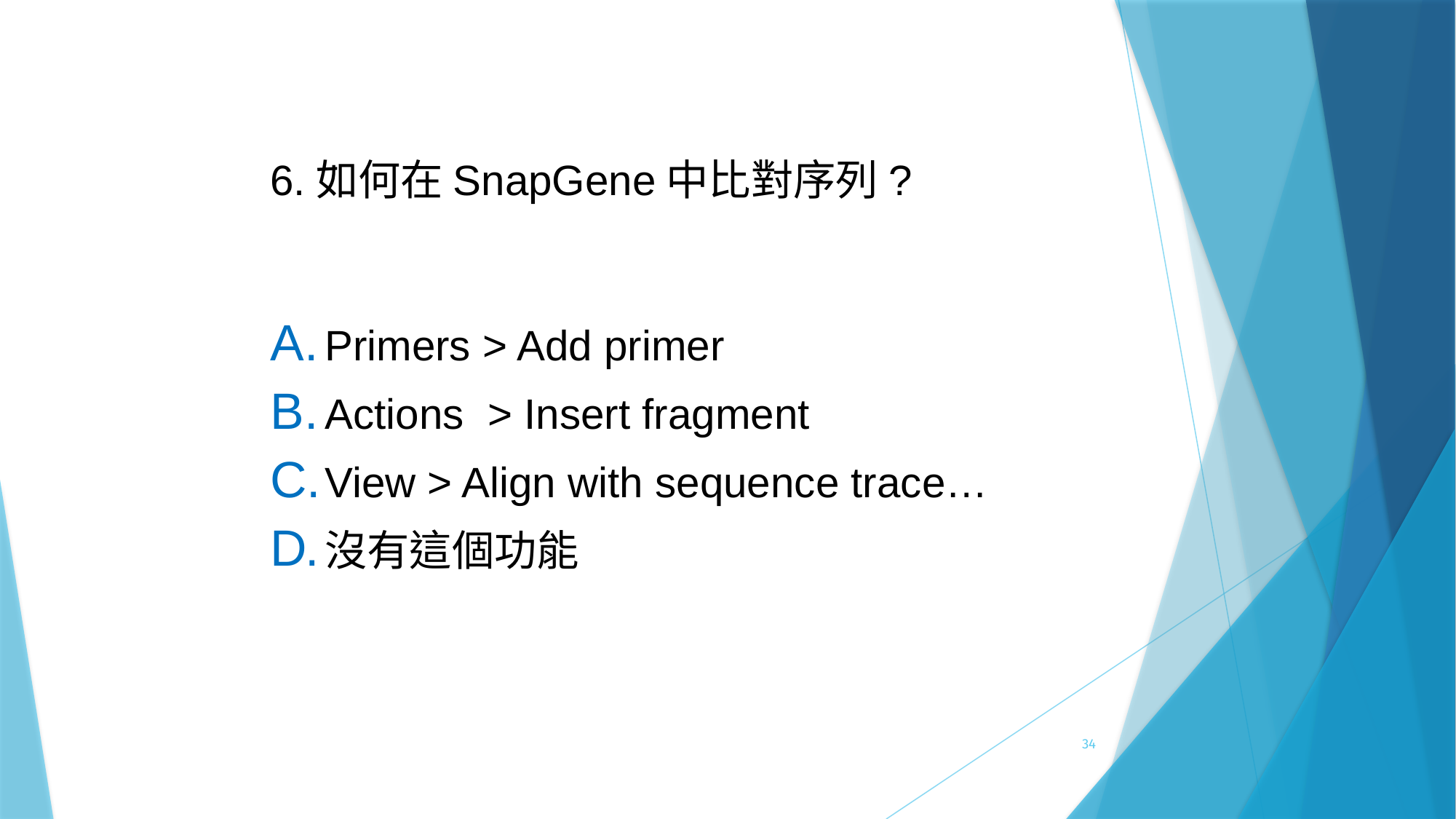

6.如何在SnapGene中比對序列?
Primers > Add primer
Actions  > Insert fragment
View > Align with sequence trace…
沒有這個功能

34